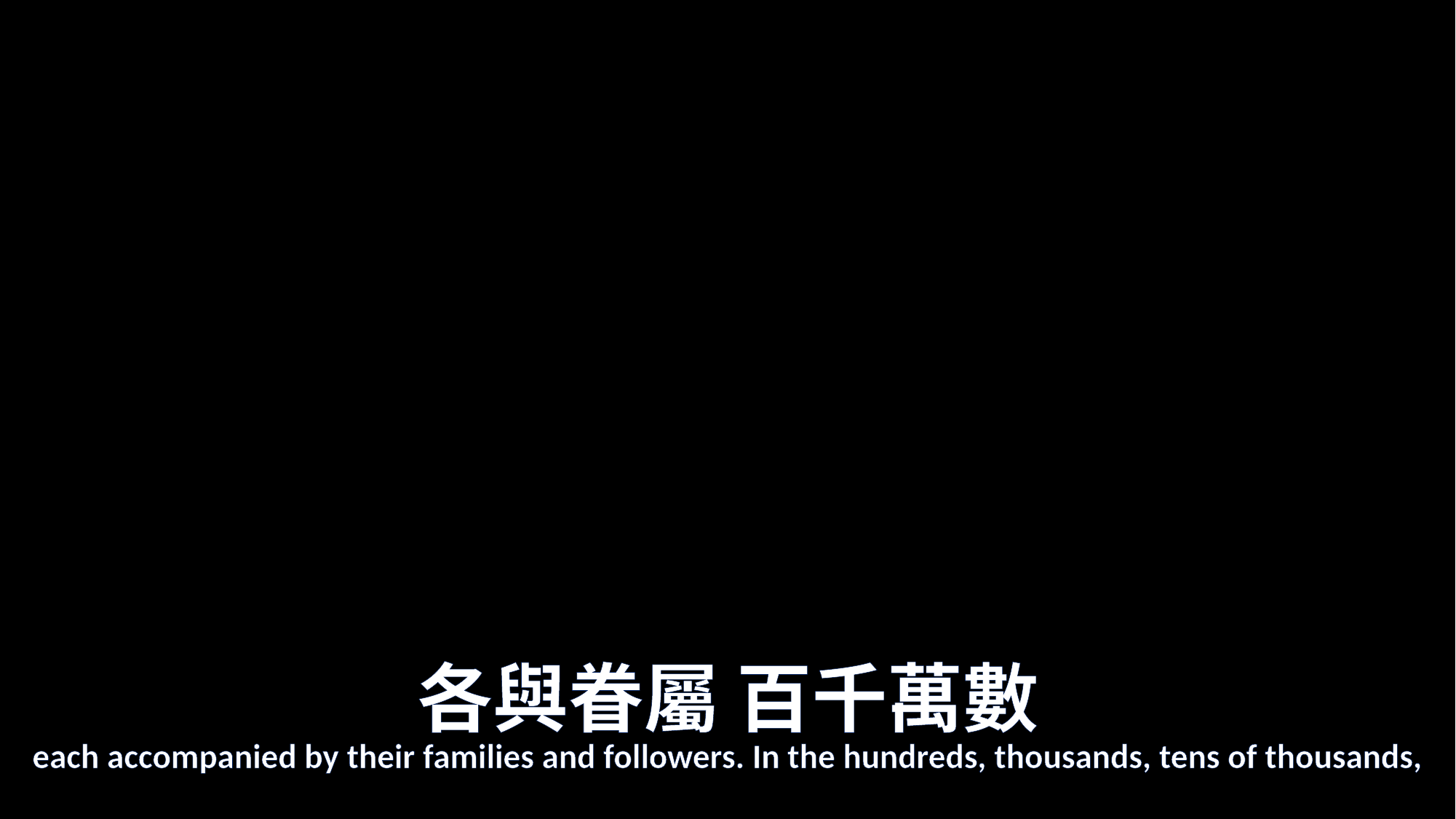

# 各與眷屬 百千萬數
each accompanied by their families and followers. In the hundreds, thousands, tens of thousands,